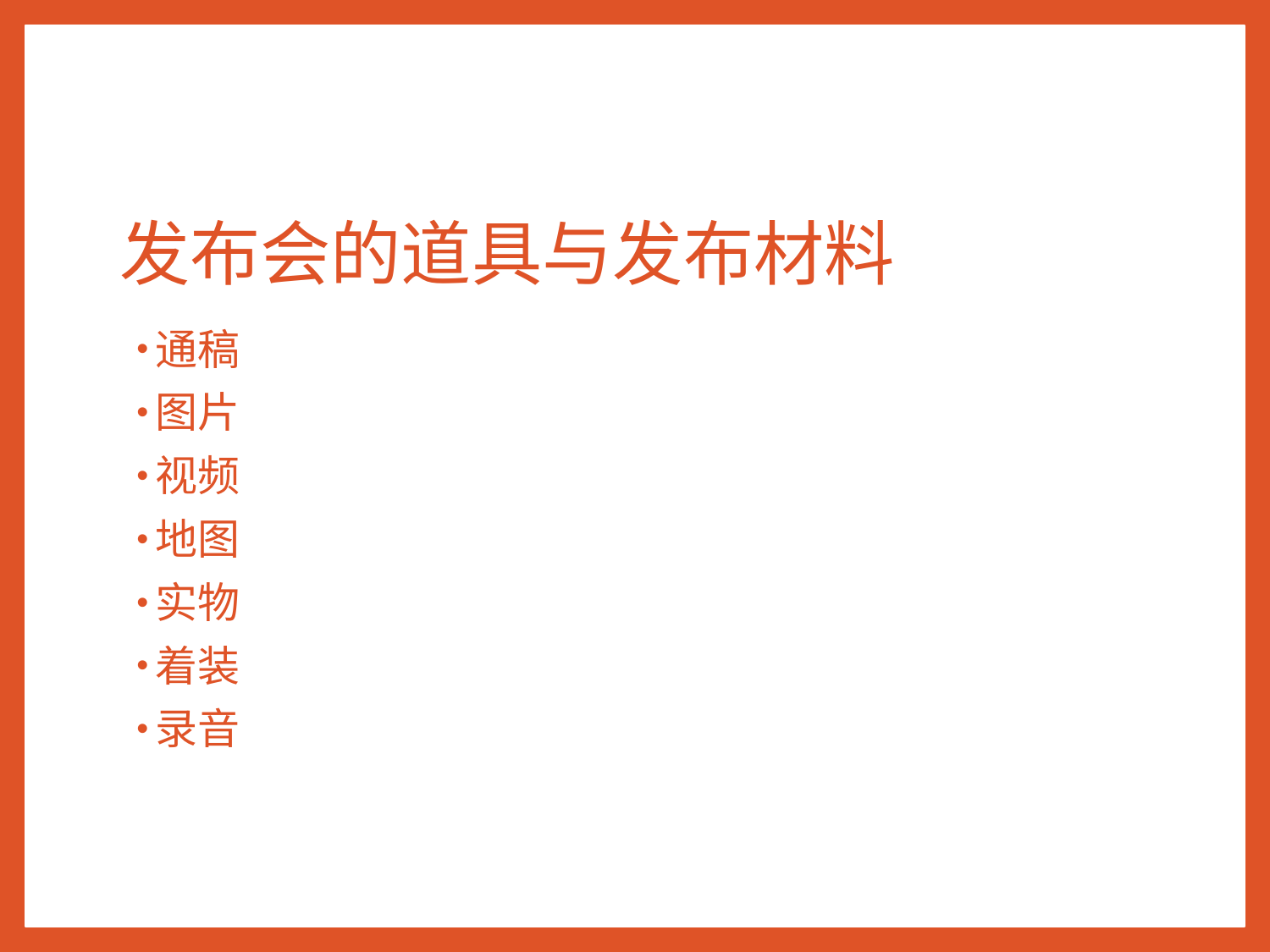

# 发布会的道具与发布材料
通稿
图片
视频
地图
实物
着装
录音